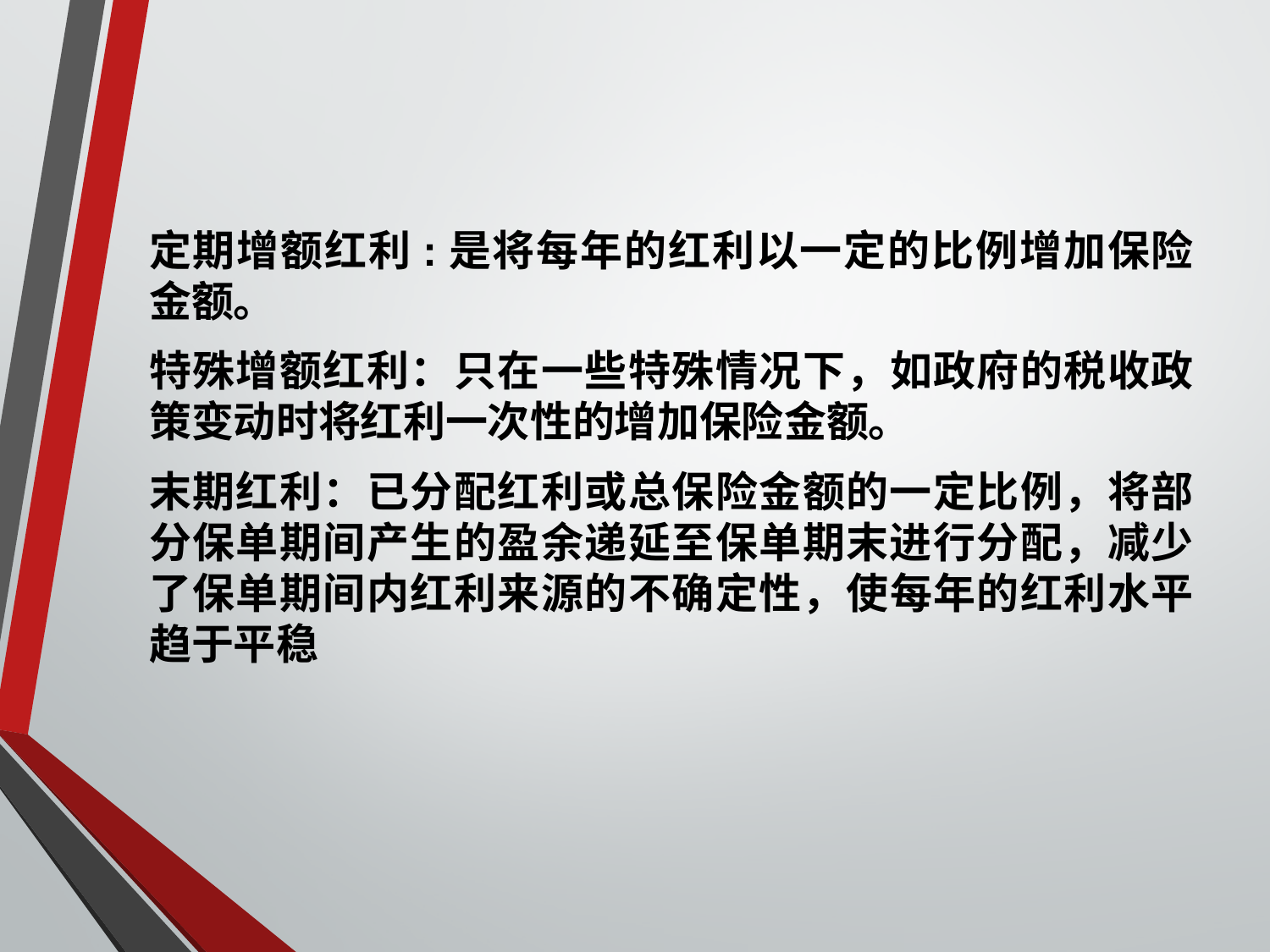

定期增额红利:是将每年的红利以一定的比例增加保险金额。
特殊增额红利：只在一些特殊情况下，如政府的税收政策变动时将红利一次性的增加保险金额。
末期红利：已分配红利或总保险金额的一定比例，将部分保单期间产生的盈余递延至保单期末进行分配，减少了保单期间内红利来源的不确定性，使每年的红利水平趋于平稳